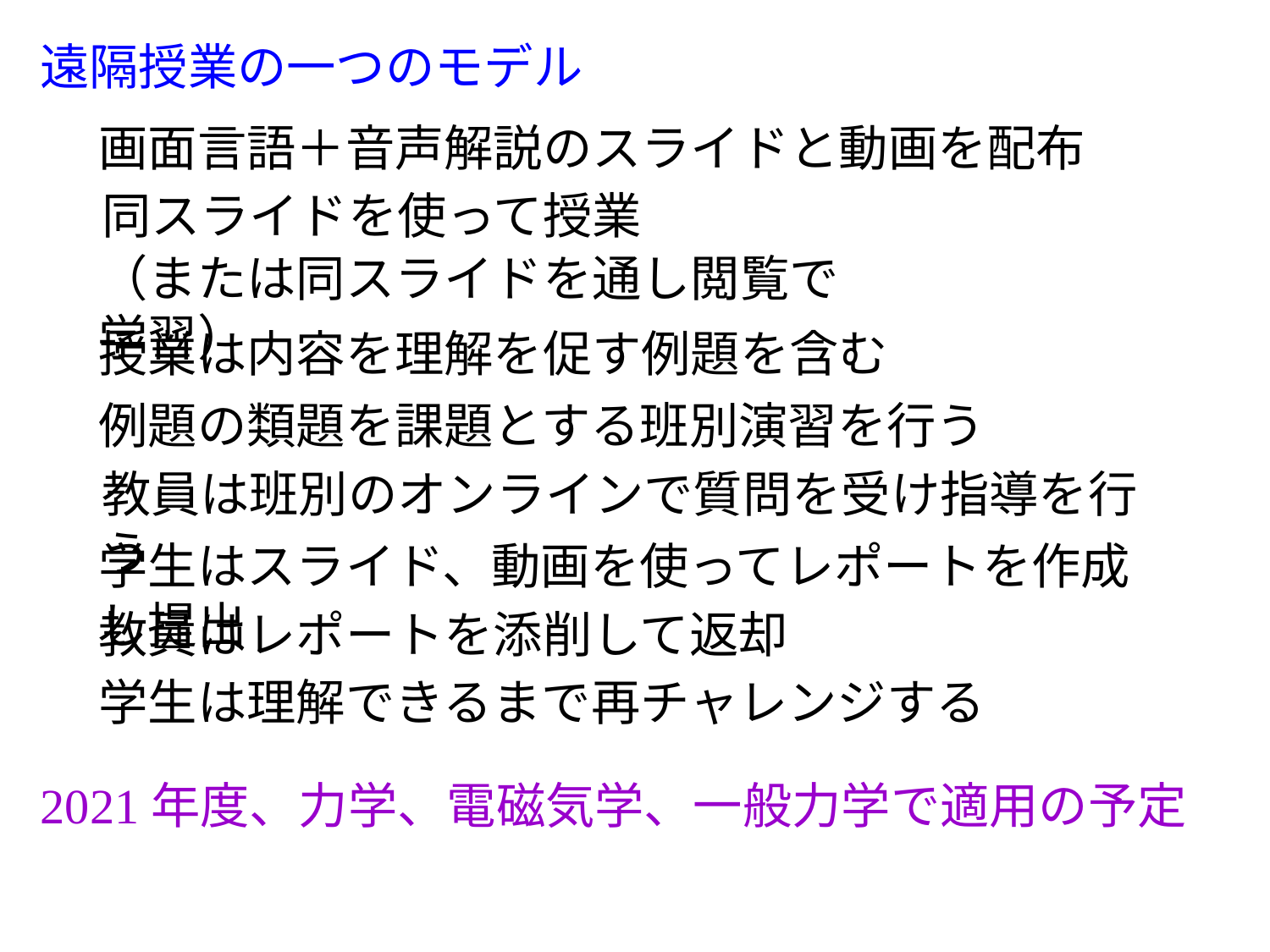

遠隔授業の一つのモデル
画面言語＋音声解説のスライドと動画を配布
同スライドを使って授業
（または同スライドを通し閲覧で学習）
授業は内容を理解を促す例題を含む
例題の類題を課題とする班別演習を行う
教員は班別のオンラインで質問を受け指導を行う
学生はスライド、動画を使ってレポートを作成し提出
教員はレポートを添削して返却
学生は理解できるまで再チャレンジする
2021年度、力学、電磁気学、一般力学で適用の予定